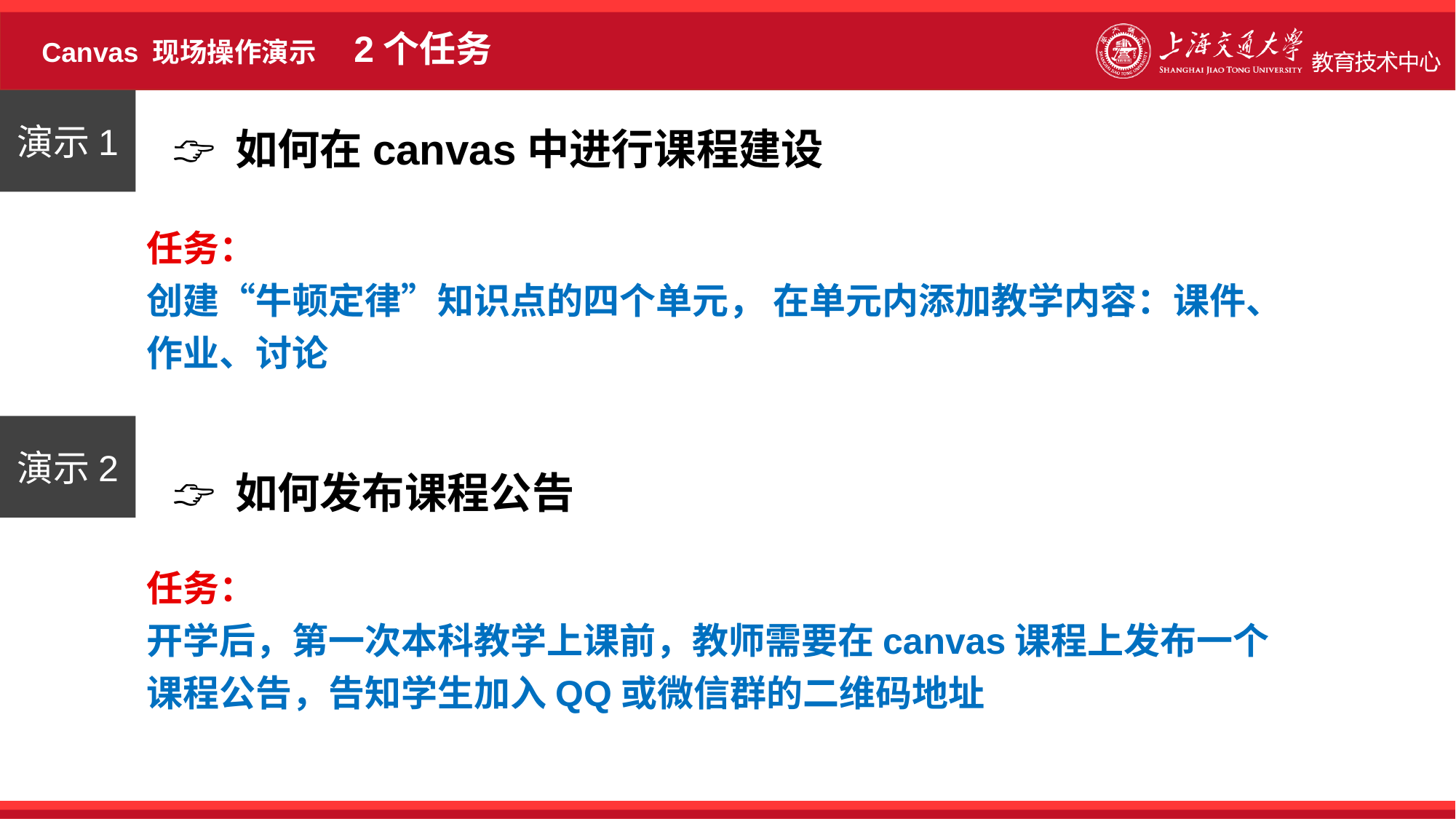

Canvas 现场操作演示     2个任务
演示1
👉 如何在canvas中进行课程建设
任务：
创建“牛顿定律”知识点的四个单元， 在单元内添加教学内容：课件、作业、讨论
演示2
👉 如何发布课程公告
任务：
开学后，第一次本科教学上课前，教师需要在canvas课程上发布一个课程公告，告知学生加入QQ或微信群的二维码地址